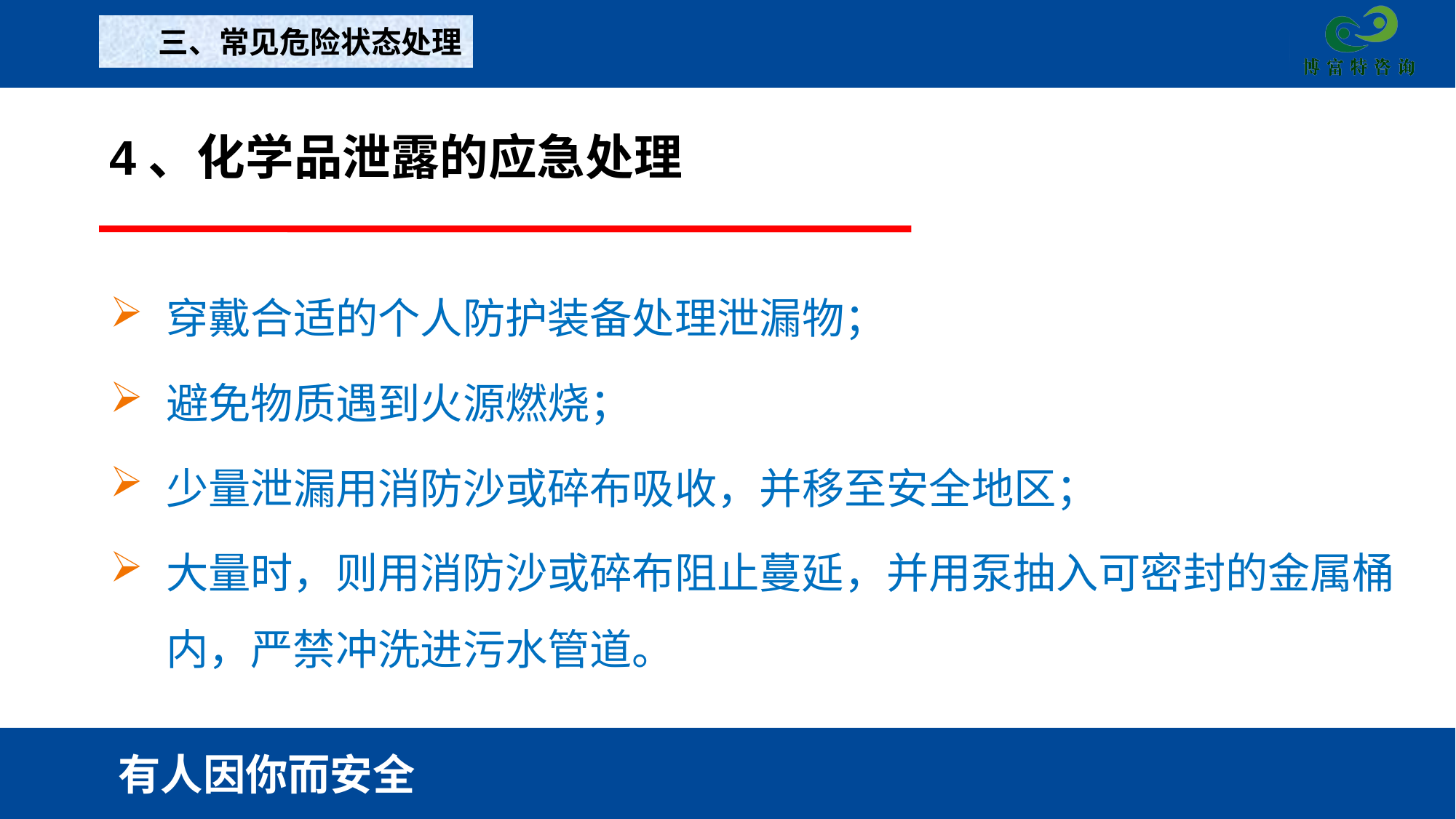

三、常见危险状态处理
4、化学品泄露的应急处理

穿戴合适的个人防护装备处理泄漏物；
避免物质遇到火源燃烧；
少量泄漏用消防沙或碎布吸收，并移至安全地区；
大量时，则用消防沙或碎布阻止蔓延，并用泵抽入可密封的金属桶内，严禁冲洗进污水管道。